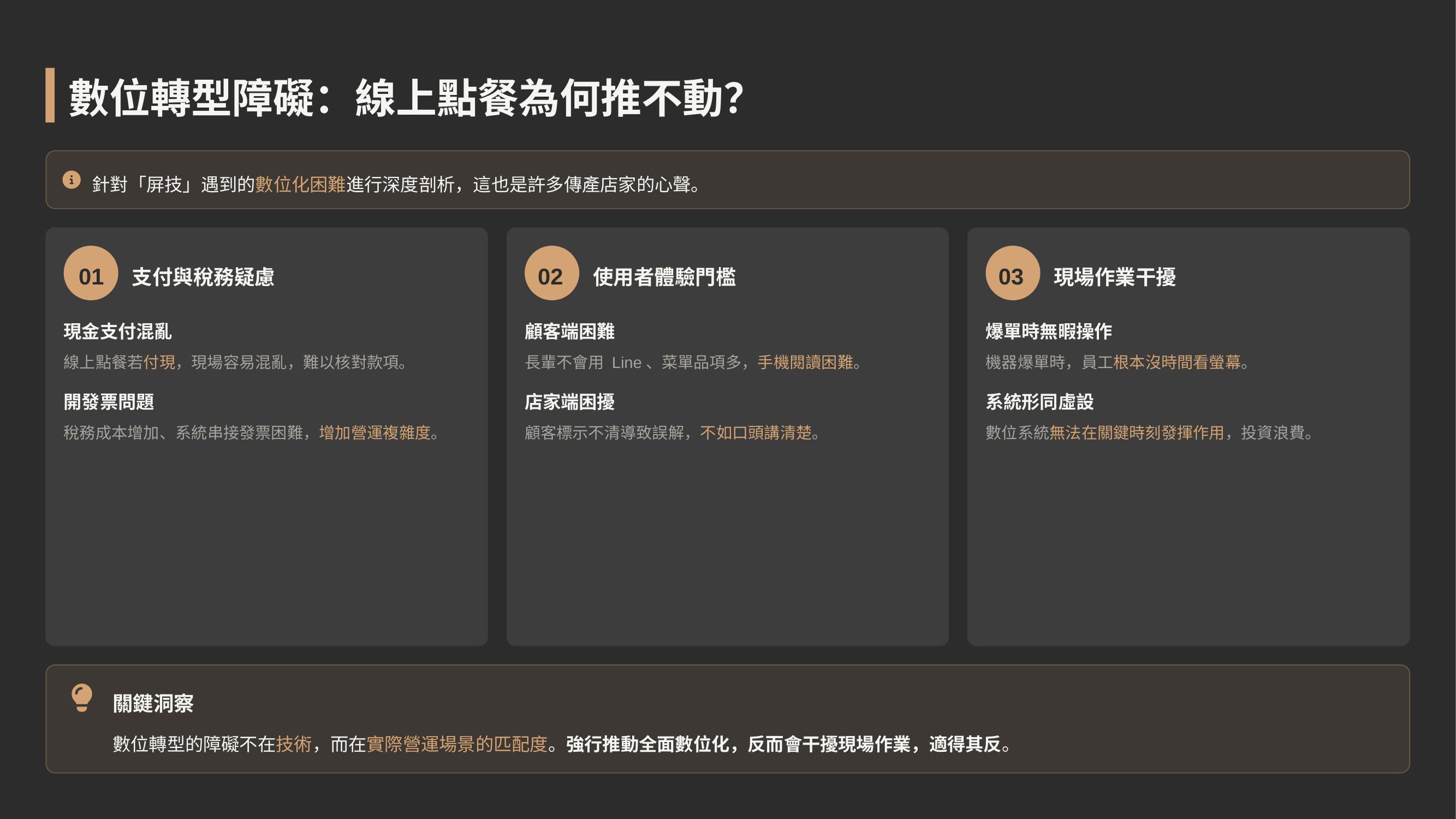

數位轉型障礙：線上點餐為何推不動？

針對「屏技」遇到的數位化困難進行深度剖析，這也是許多傳產店家的心聲。

01
支付與稅務疑慮
02
使用者體驗門檻
03
現場作業干擾
現金支付混亂
顧客端困難
爆單時無暇操作
線上點餐若付現，現場容易混亂，難以核對款項。
長輩不會用 Line、菜單品項多，手機閱讀困難。
機器爆單時，員工根本沒時間看螢幕。
開發票問題
店家端困擾
系統形同虛設
稅務成本增加、系統串接發票困難，增加營運複雜度。
顧客標示不清導致誤解，不如口頭講清楚。
數位系統無法在關鍵時刻發揮作用，投資浪費。

關鍵洞察
數位轉型的障礙不在技術，而在實際營運場景的匹配度。強行推動全面數位化，反而會干擾現場作業，適得其反。